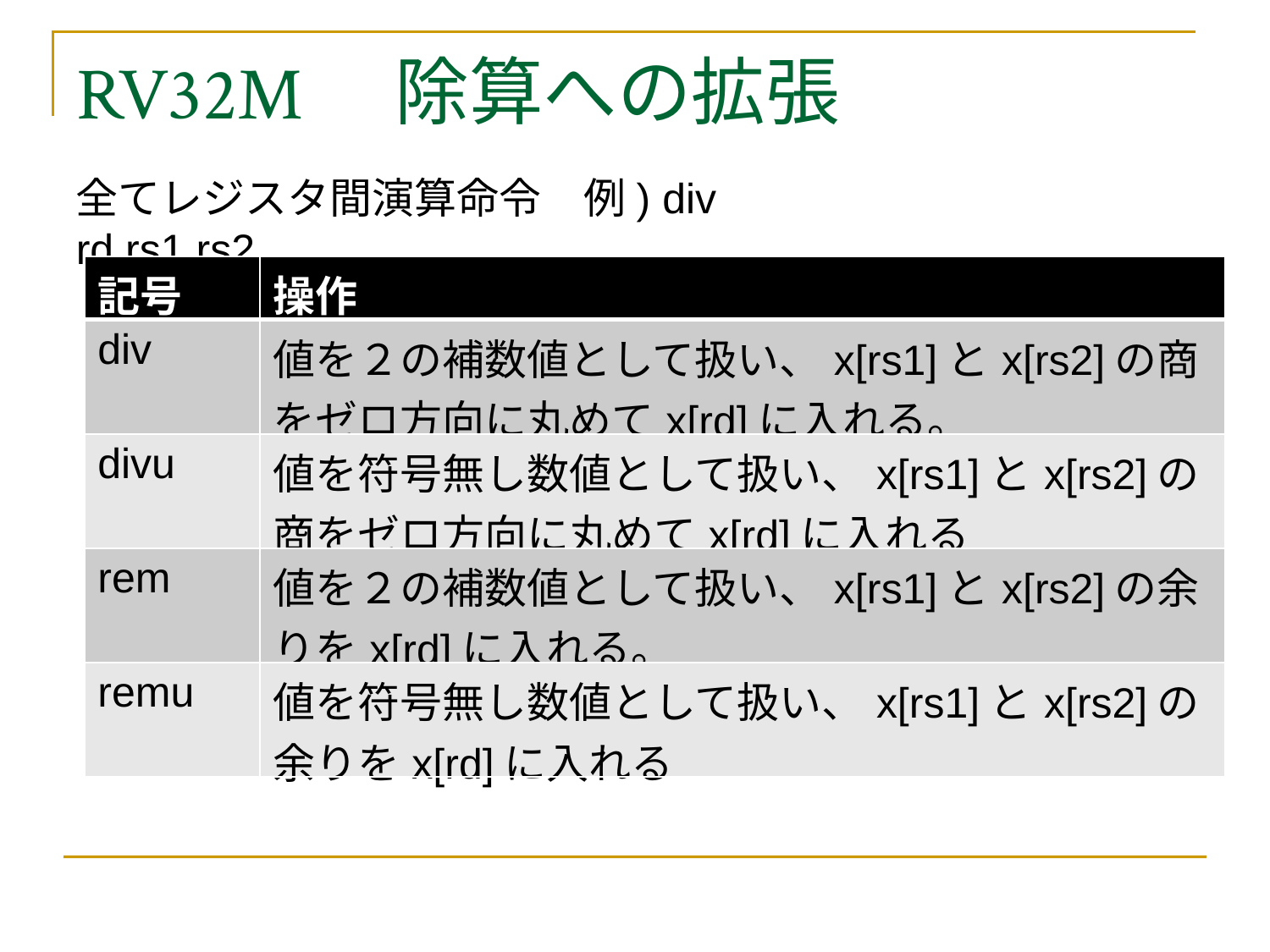

# RV32M　除算への拡張
全てレジスタ間演算命令　例) div rd,rs1,rs2
| 記号 | 操作 |
| --- | --- |
| div | 値を２の補数値として扱い、x[rs1]とx[rs2]の商をゼロ方向に丸めてx[rd]に入れる。 |
| divu | 値を符号無し数値として扱い、x[rs1]とx[rs2]の商をゼロ方向に丸めてx[rd]に入れる |
| rem | 値を２の補数値として扱い、x[rs1]とx[rs2]の余りをx[rd]に入れる。 |
| remu | 値を符号無し数値として扱い、x[rs1]とx[rs2]の余りをx[rd]に入れる |